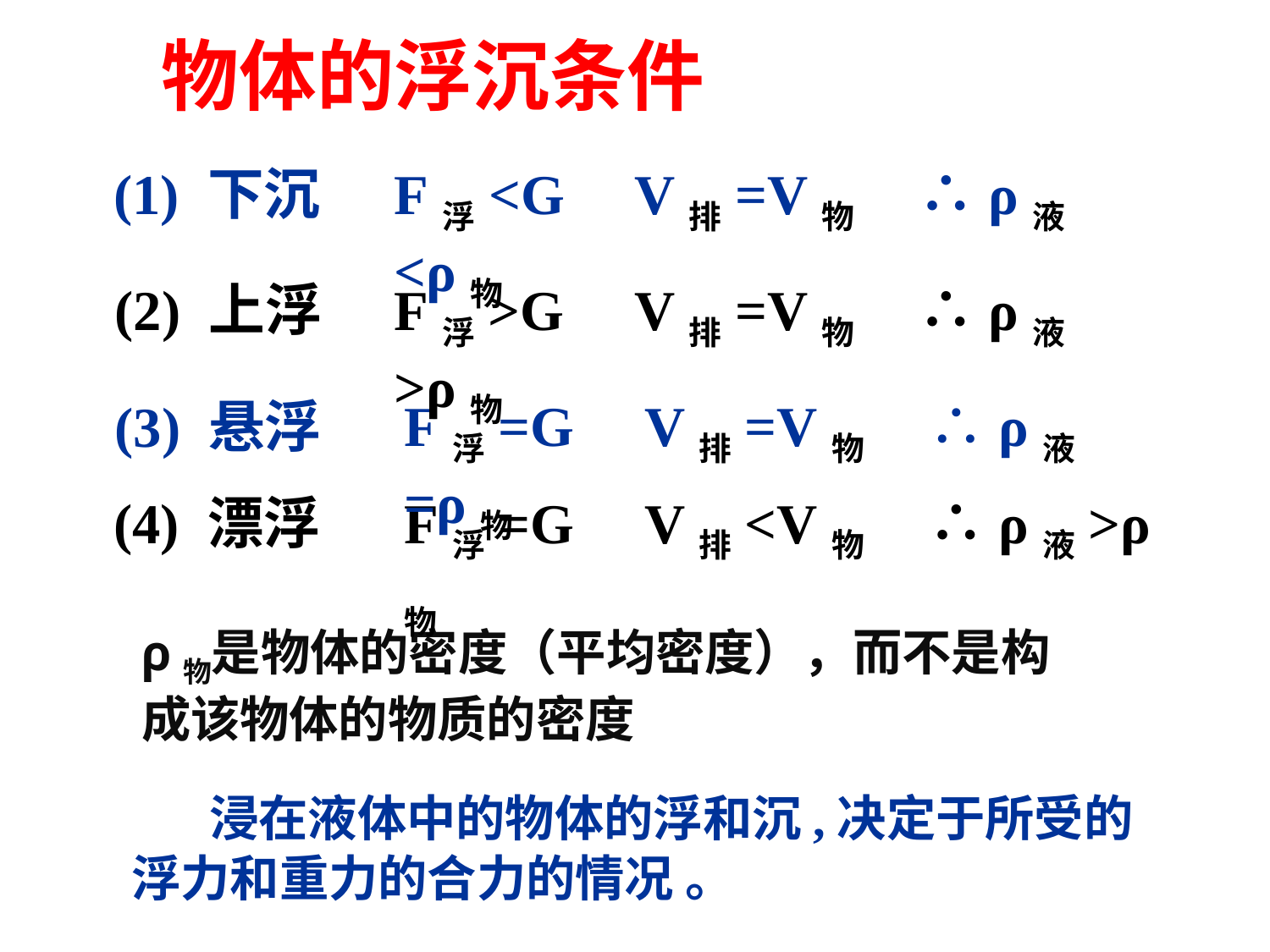

# 物体的浮沉条件
(1) 下沉
F浮<G     V排=V物     ∴ρ液<ρ物
(2) 上浮
F浮>G     V排=V物     ∴ρ液>ρ物
F浮=G     V排=V物     ∴ρ液=ρ物
(3) 悬浮
F浮=G     V排<V物     ∴ρ液>ρ物
(4) 漂浮
ρ物是物体的密度（平均密度），而不是构成该物体的物质的密度
     浸在液体中的物体的浮和沉,决定于所受的浮力和重力的合力的情况 。